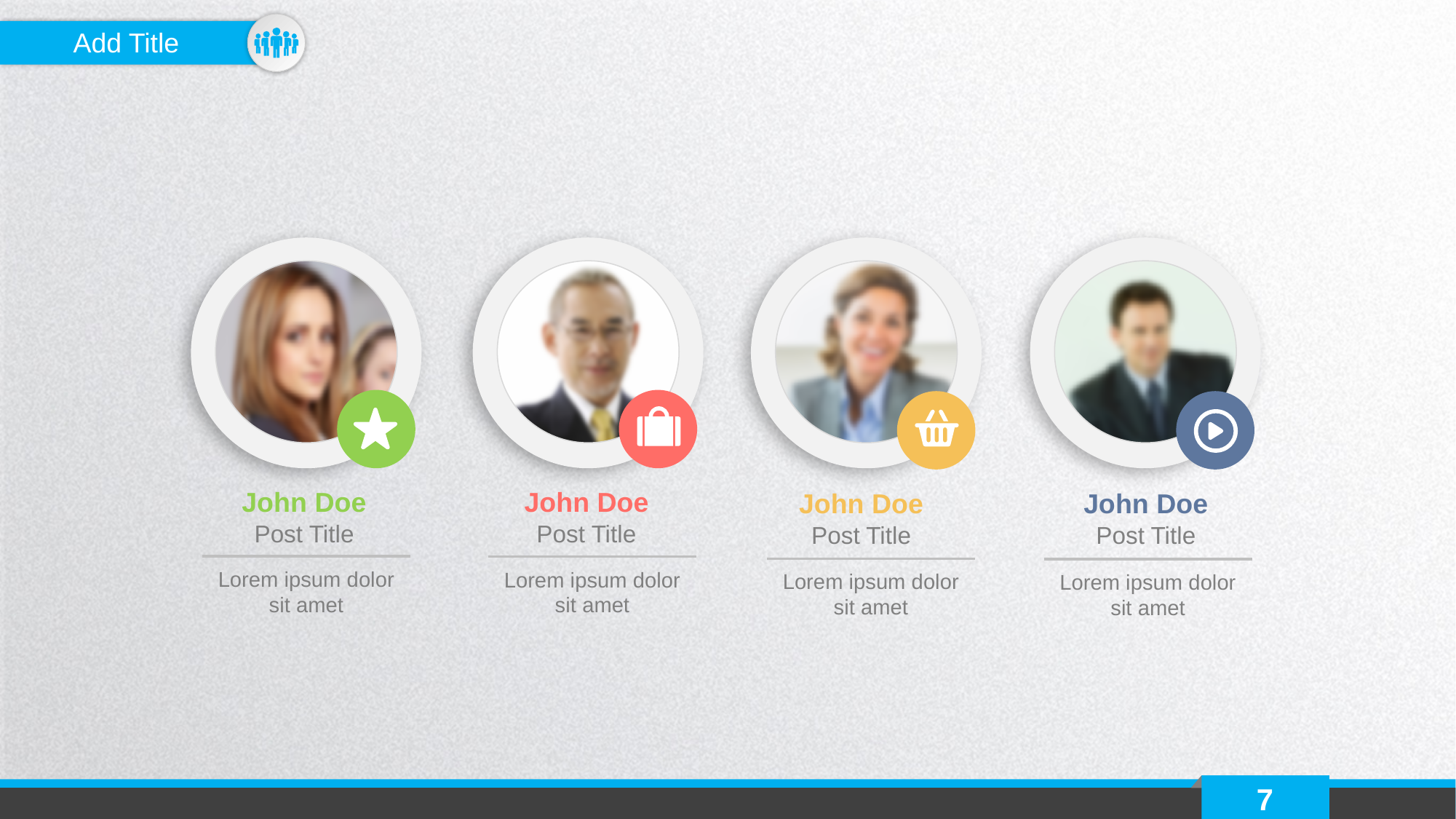

Add Title

John Doe
John Doe
John Doe
John Doe
Post Title
Post Title
Post Title
Post Title
Lorem ipsum dolor sit amet
Lorem ipsum dolor sit amet
Lorem ipsum dolor sit amet
Lorem ipsum dolor sit amet

7

延时符